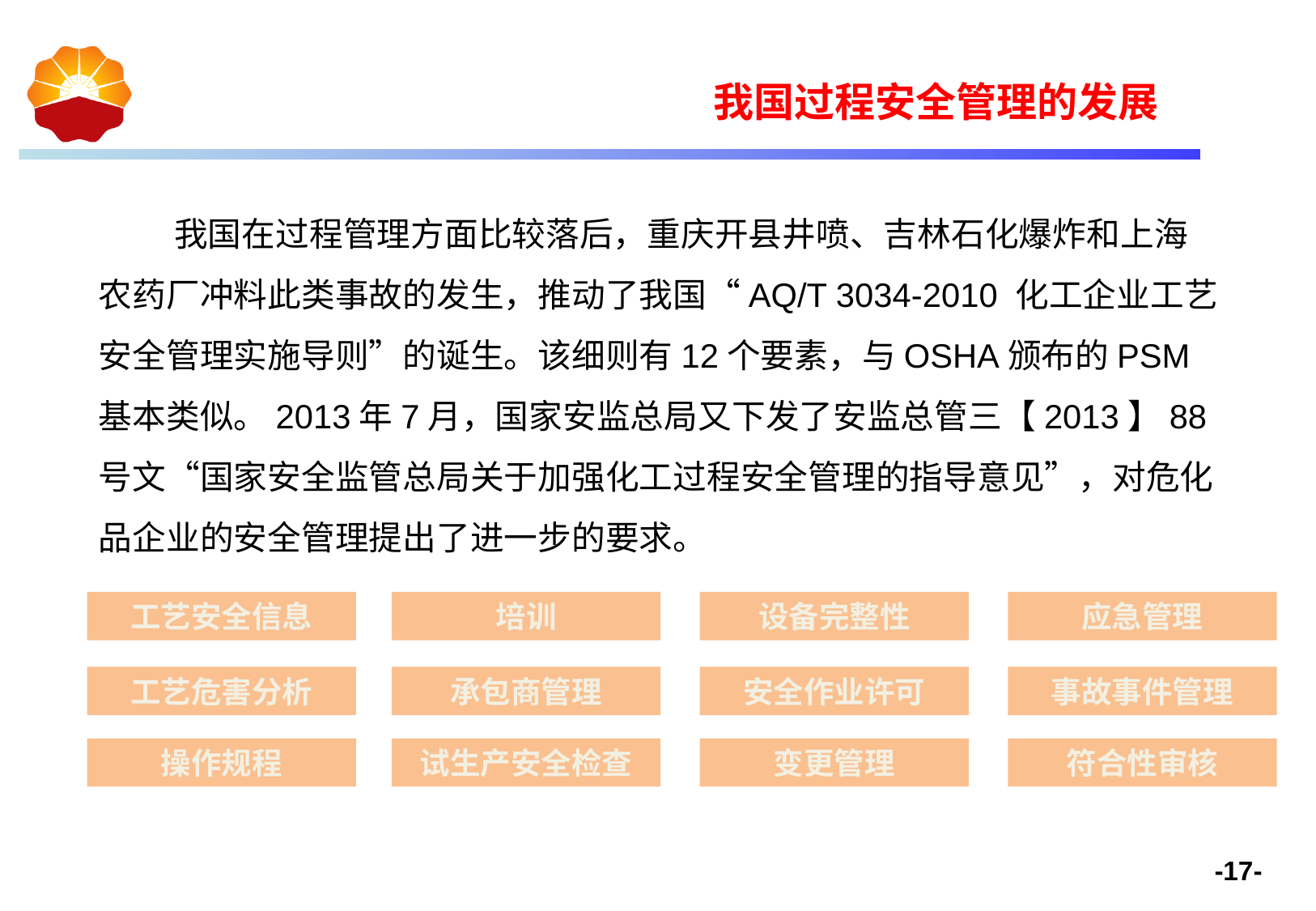

我国过程安全管理的发展
         我国在过程管理方面比较落后，重庆开县井喷、吉林石化爆炸和上海农药厂冲料此类事故的发生，推动了我国“AQ/T 3034-2010 化工企业工艺安全管理实施导则”的诞生。该细则有12个要素，与OSHA颁布的PSM基本类似。2013年7月，国家安监总局又下发了安监总管三【2013】88号文“国家安全监管总局关于加强化工过程安全管理的指导意见”，对危化品企业的安全管理提出了进一步的要求。
工艺安全信息
培训
设备完整性
应急管理
工艺危害分析
承包商管理
安全作业许可
事故事件管理
操作规程
试生产安全检查
变更管理
符合性审核